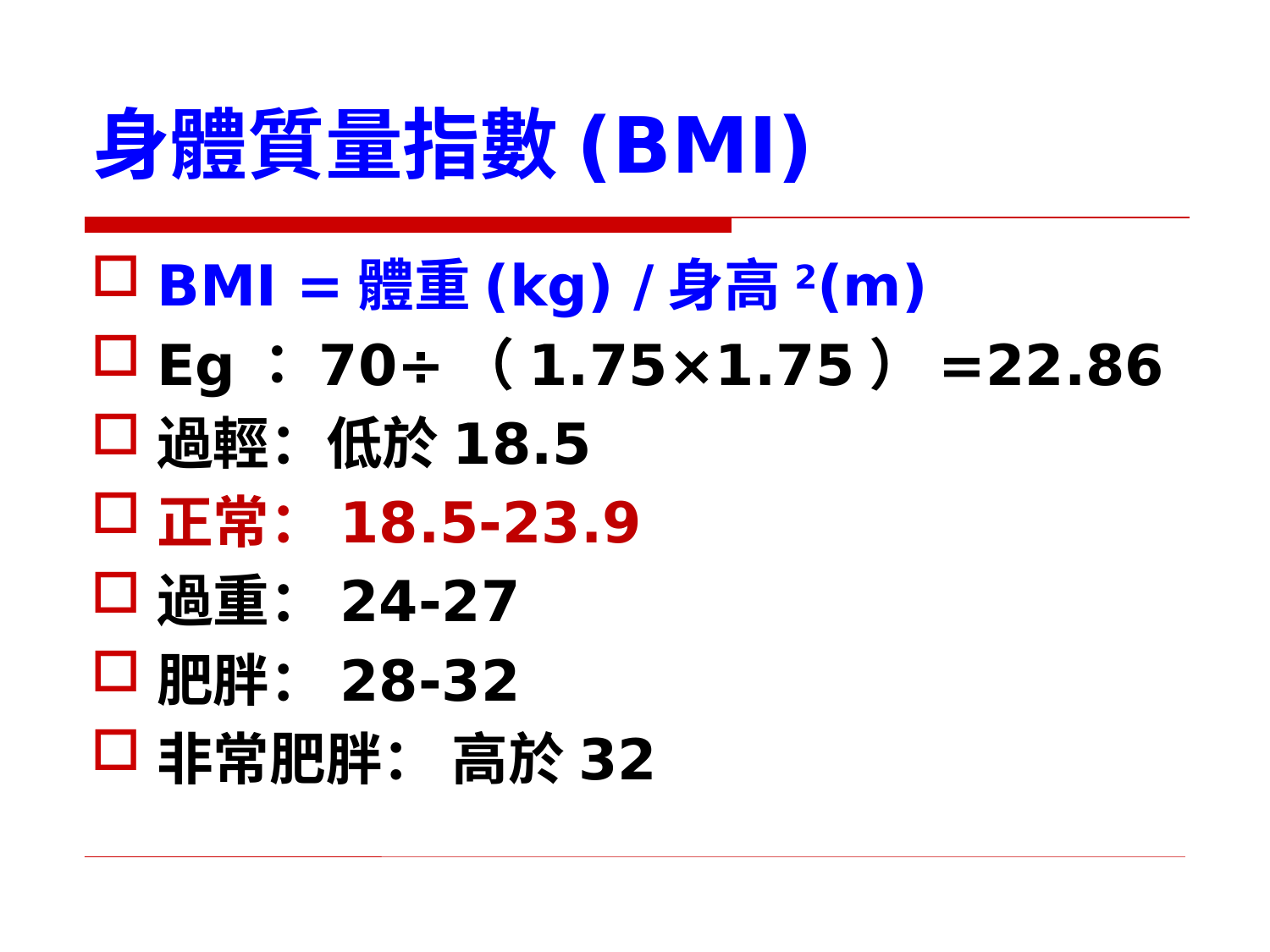

# 身體質量指數(BMI)
BMI =體重(kg) /身高2(m)
Eg：70÷（1.75×1.75）=22.86
過輕：低於18.5
正常：18.5-23.9
過重：24-27
肥胖：28-32
非常肥胖： 高於32